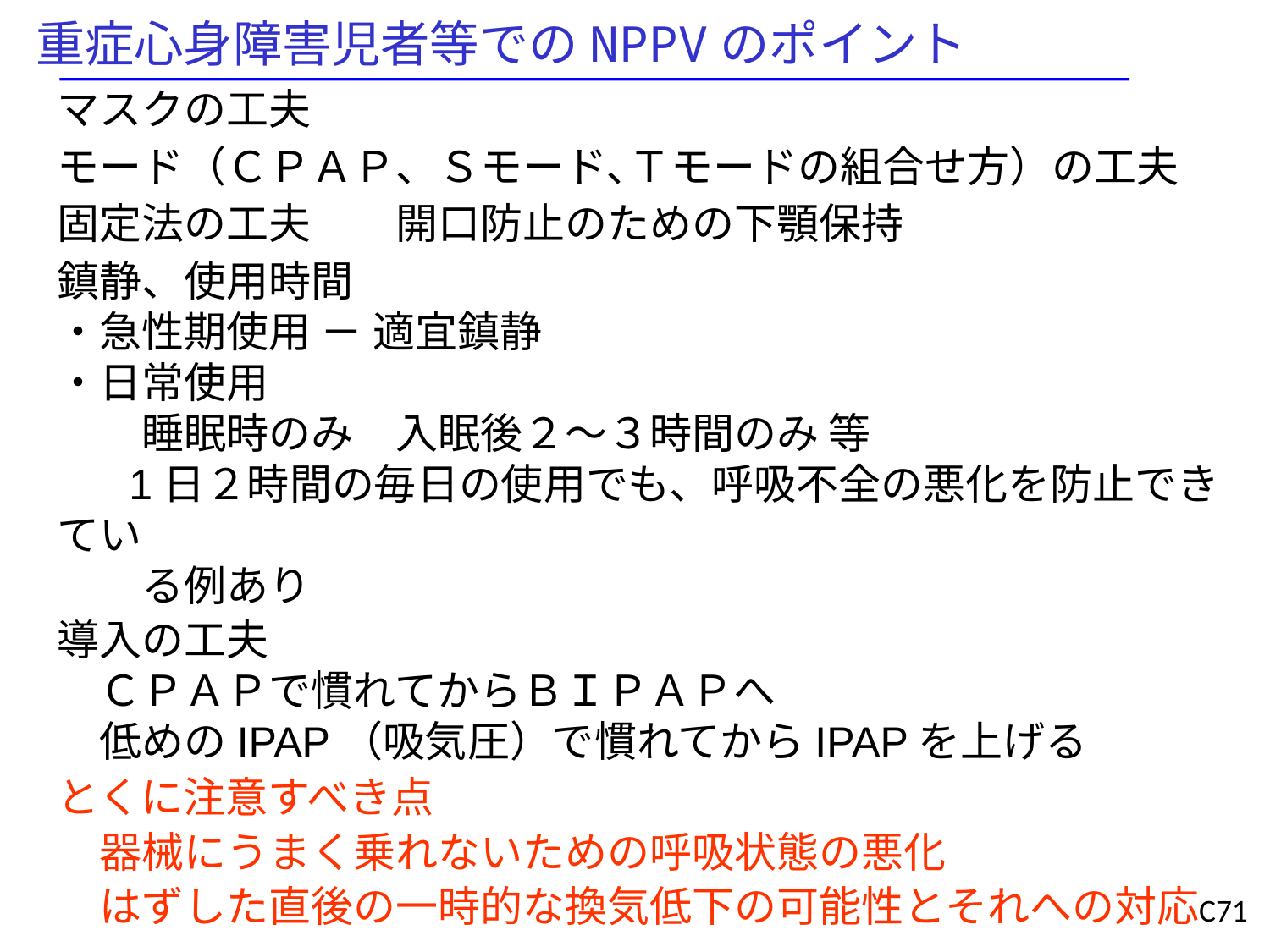

重症心身障害児者等でのNPPVのポイント
マスクの工夫
モード（ＣＰＡＰ、Ｓモード､Ｔモードの組合せ方）の工夫
固定法の工夫　　開口防止のための下顎保持
鎮静、使用時間
・急性期使用 － 適宜鎮静
・日常使用
　　睡眠時のみ　入眠後２～３時間のみ 等
　  1日２時間の毎日の使用でも、呼吸不全の悪化を防止できてい
　　る例あり
導入の工夫
　ＣＰＡＰで慣れてからＢＩＰＡＰへ
　低めのIPAP（吸気圧）で慣れてからIPAPを上げる
とくに注意すべき点
　器械にうまく乗れないための呼吸状態の悪化
　はずした直後の一時的な換気低下の可能性とそれへの対応

C71